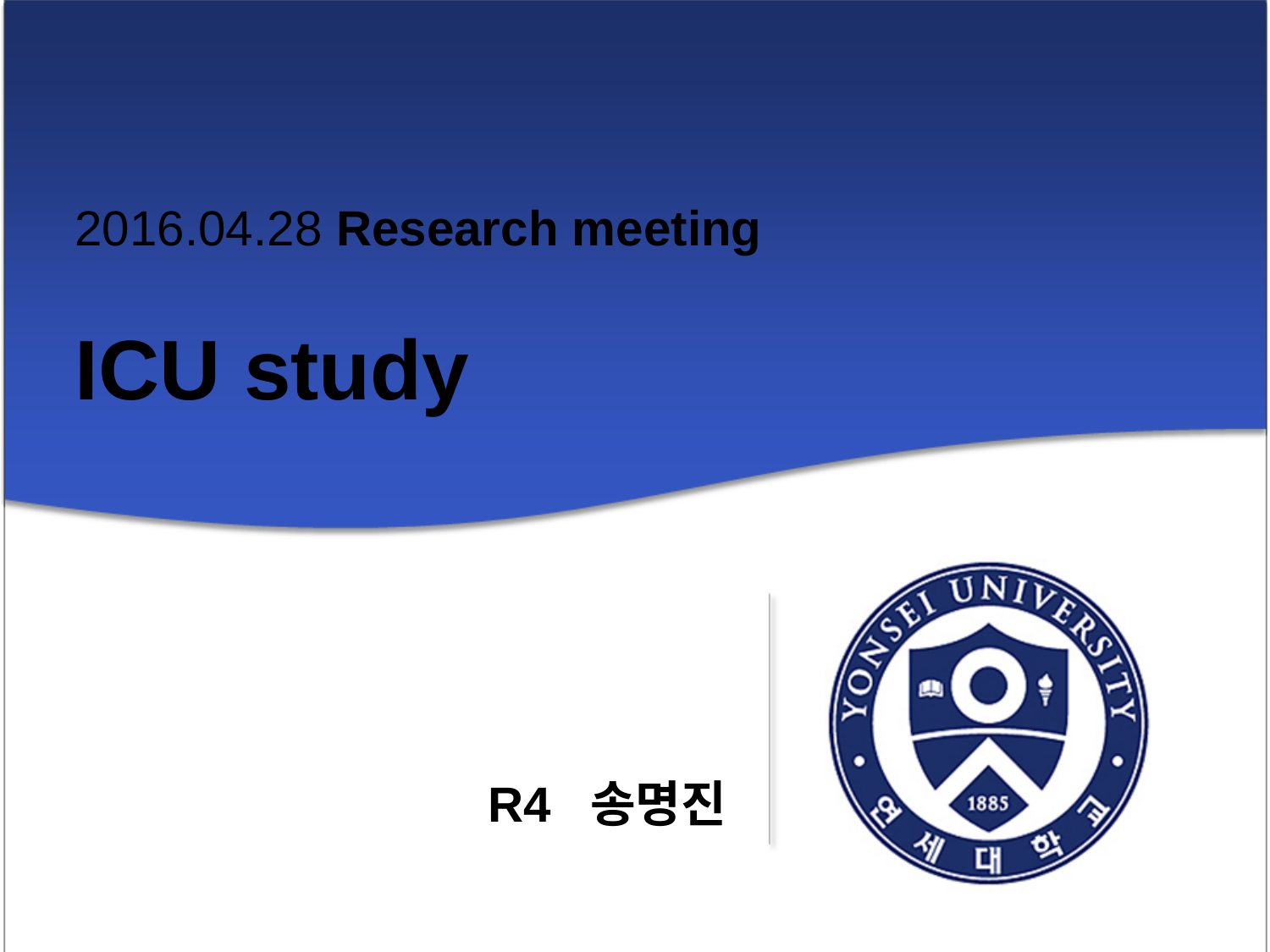

2016.04.28 Research meeting

ICU study

R4  송명진